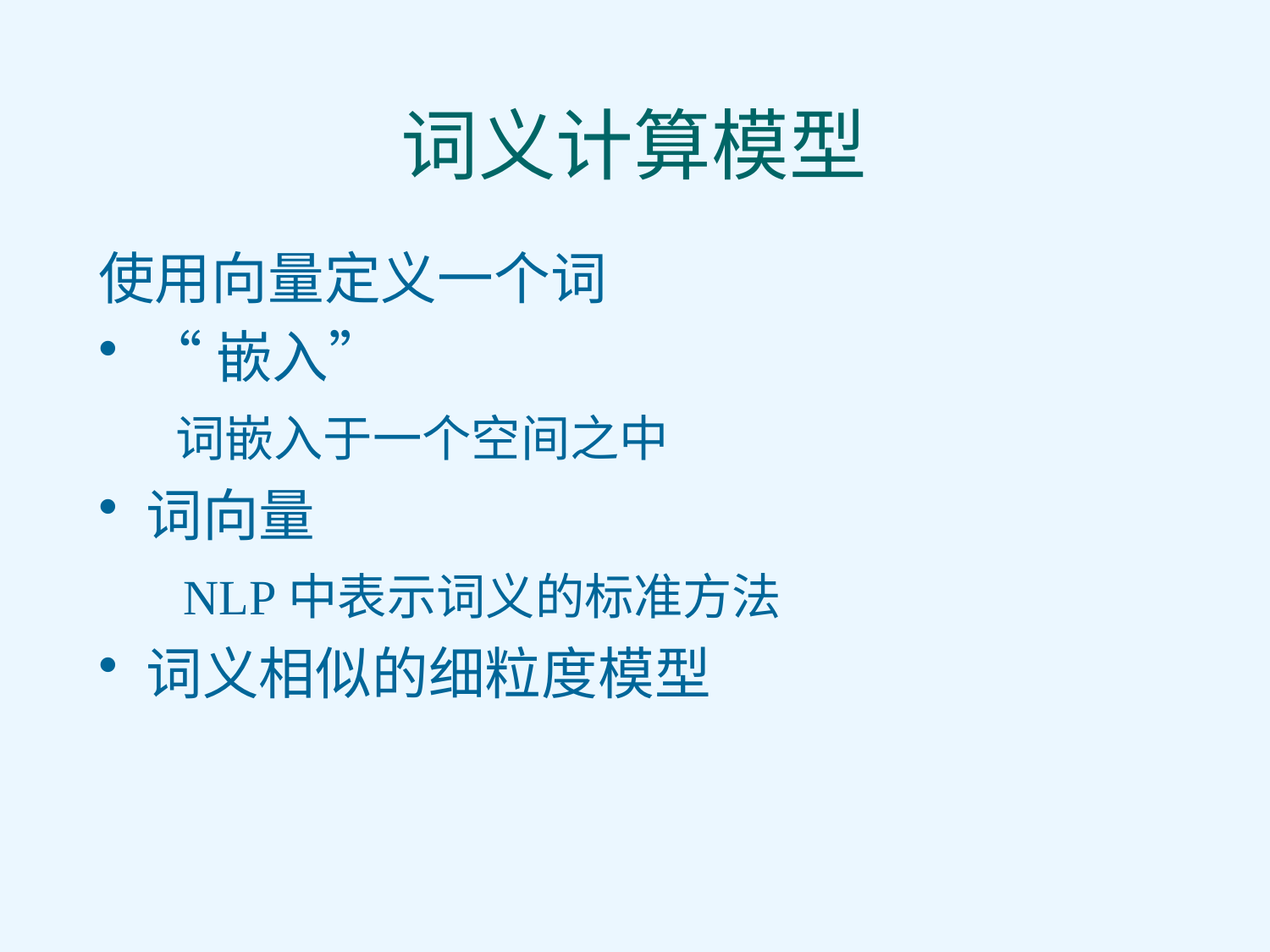

# 词义计算模型
使用向量定义一个词
“嵌入”
     词嵌入于一个空间之中
词向量
      NLP中表示词义的标准方法
词义相似的细粒度模型